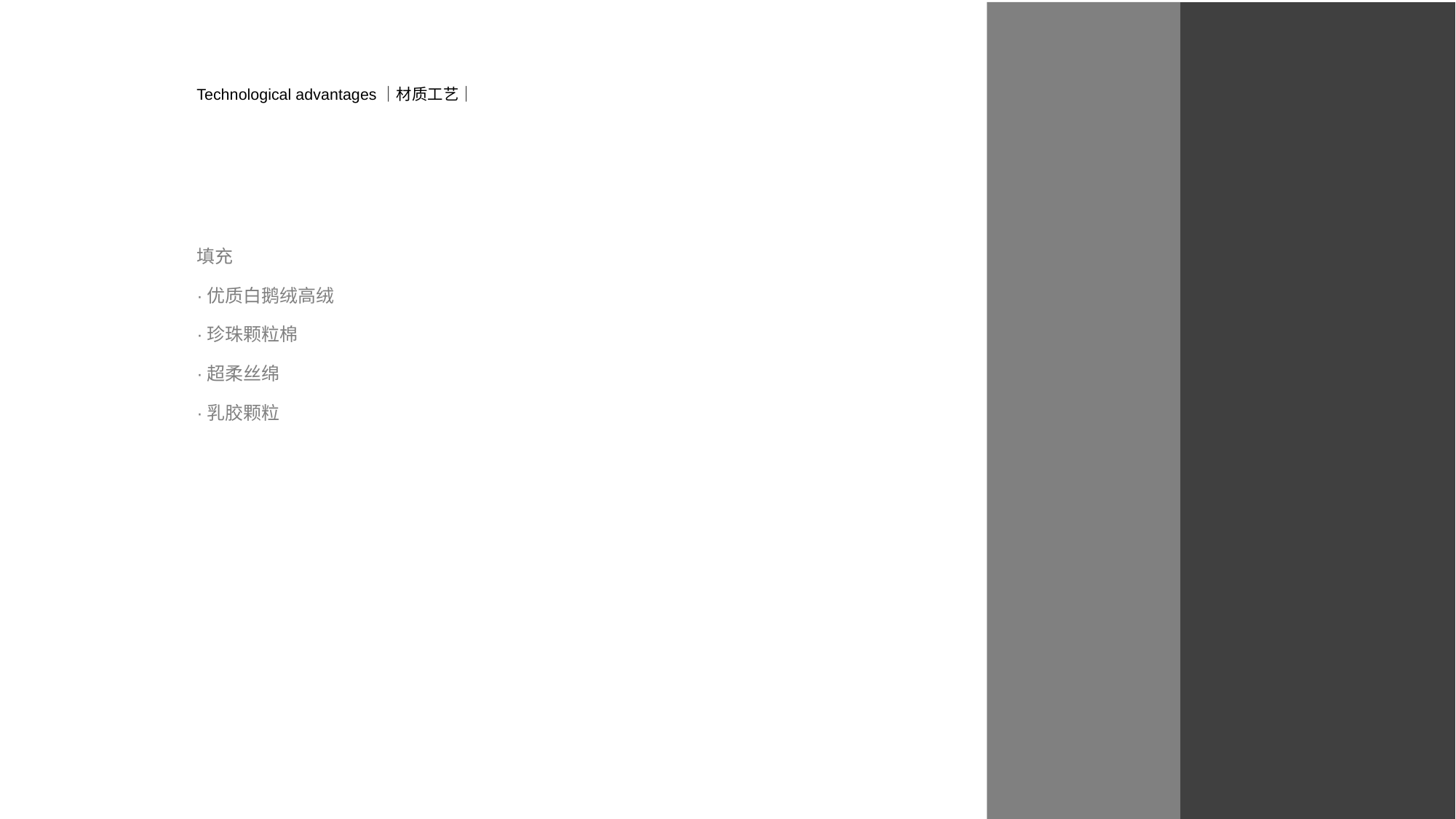

Technological advantages｜材质工艺｜
填充

·优质白鹅绒高绒

·珍珠颗粒棉

·超柔丝绵

·乳胶颗粒